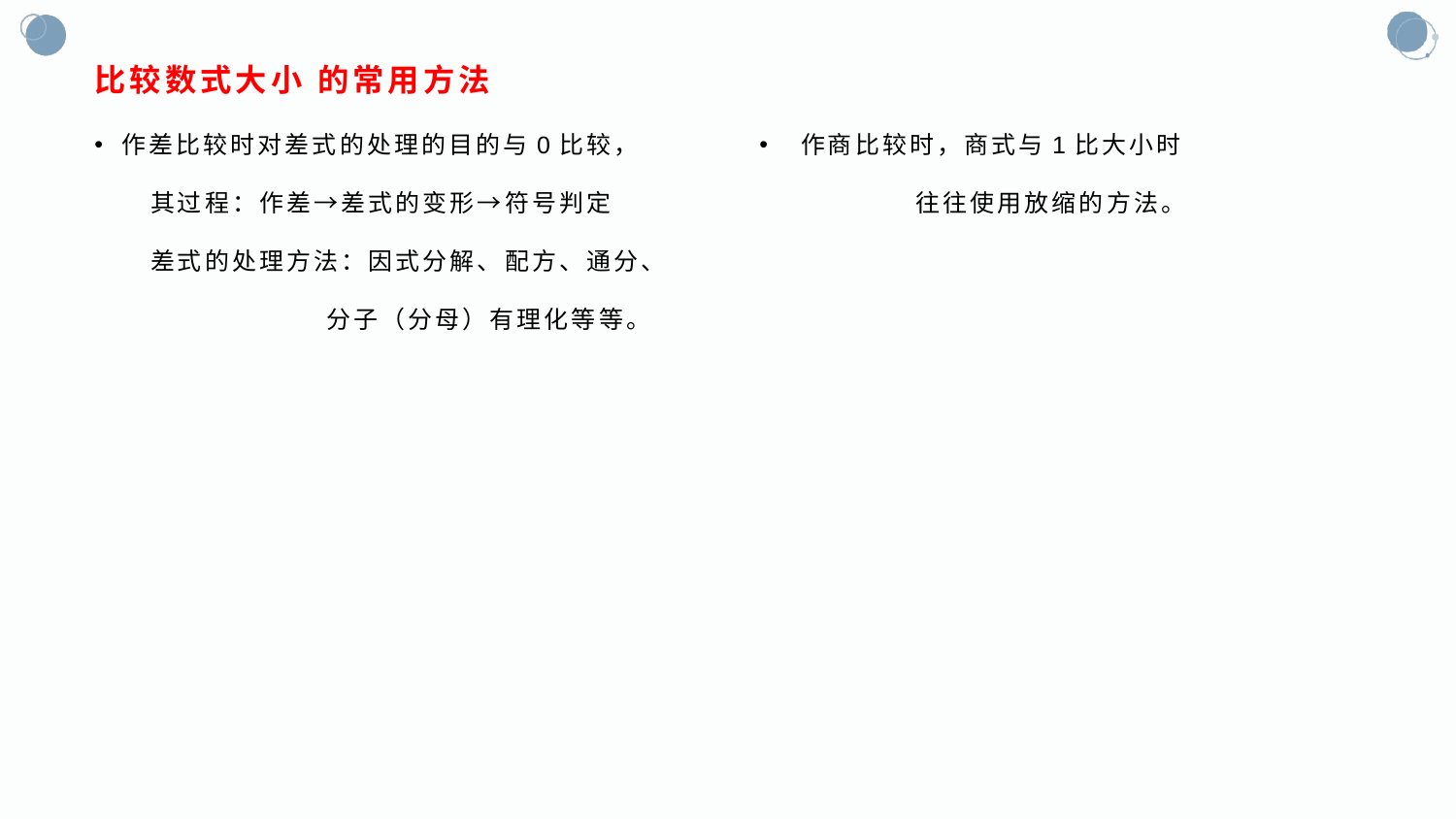

# 比较数式大小 的常用方法
作差比较时对差式的处理的目的与0比较，
      其过程：作差→差式的变形→符号判定
      差式的处理方法：因式分解、配方、通分、
                           分子（分母）有理化等等。

 作商比较时，商式与1比大小时
                  往往使用放缩的方法。